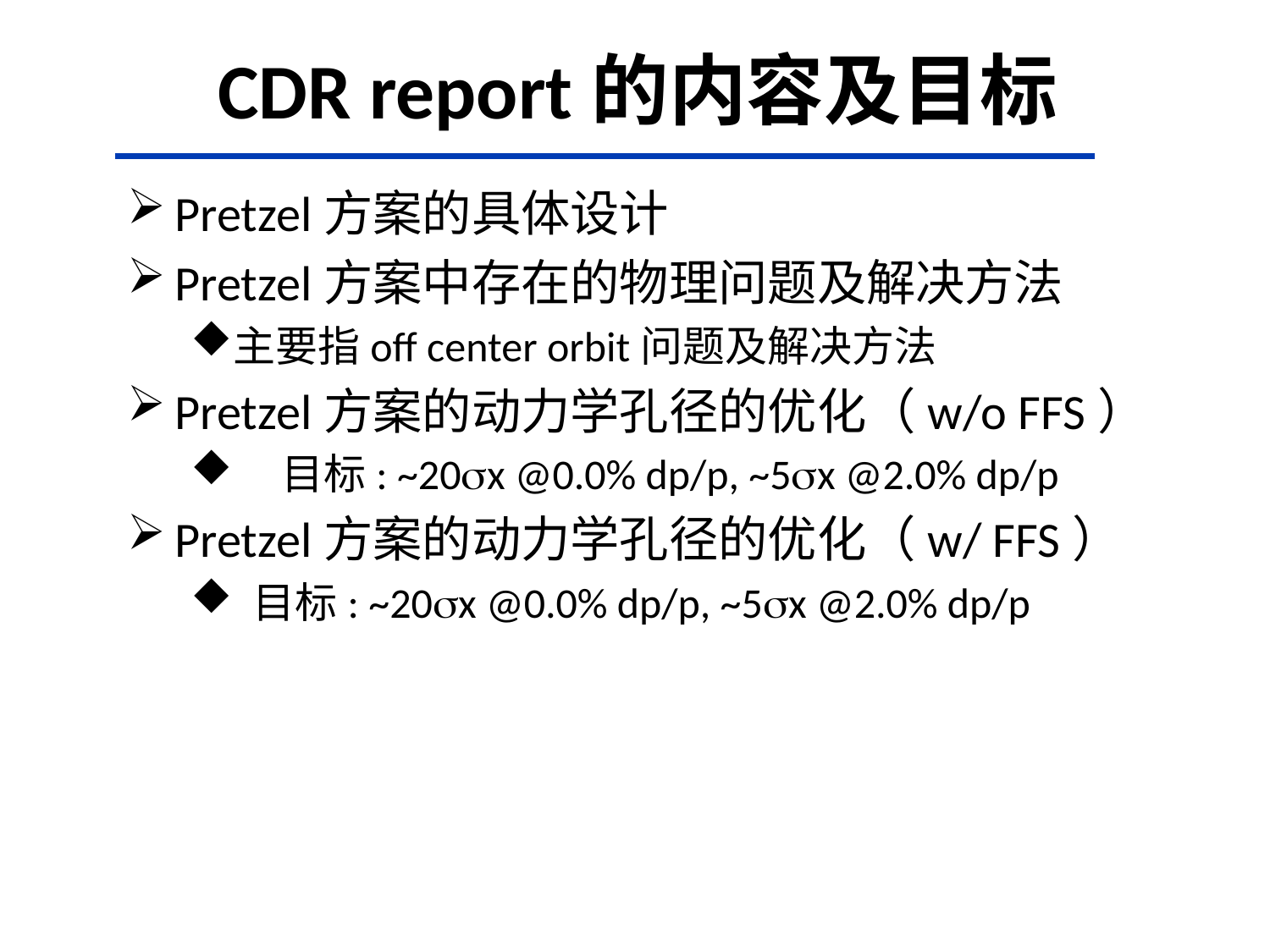

# CDR report的内容及目标
Pretzel方案的具体设计
Pretzel方案中存在的物理问题及解决方法
主要指off center orbit问题及解决方法
Pretzel方案的动力学孔径的优化（w/o FFS）
    目标: ~20σx @0.0% dp/p, ~5σx @2.0% dp/p
Pretzel方案的动力学孔径的优化（w/ FFS）
 目标: ~20σx @0.0% dp/p, ~5σx @2.0% dp/p